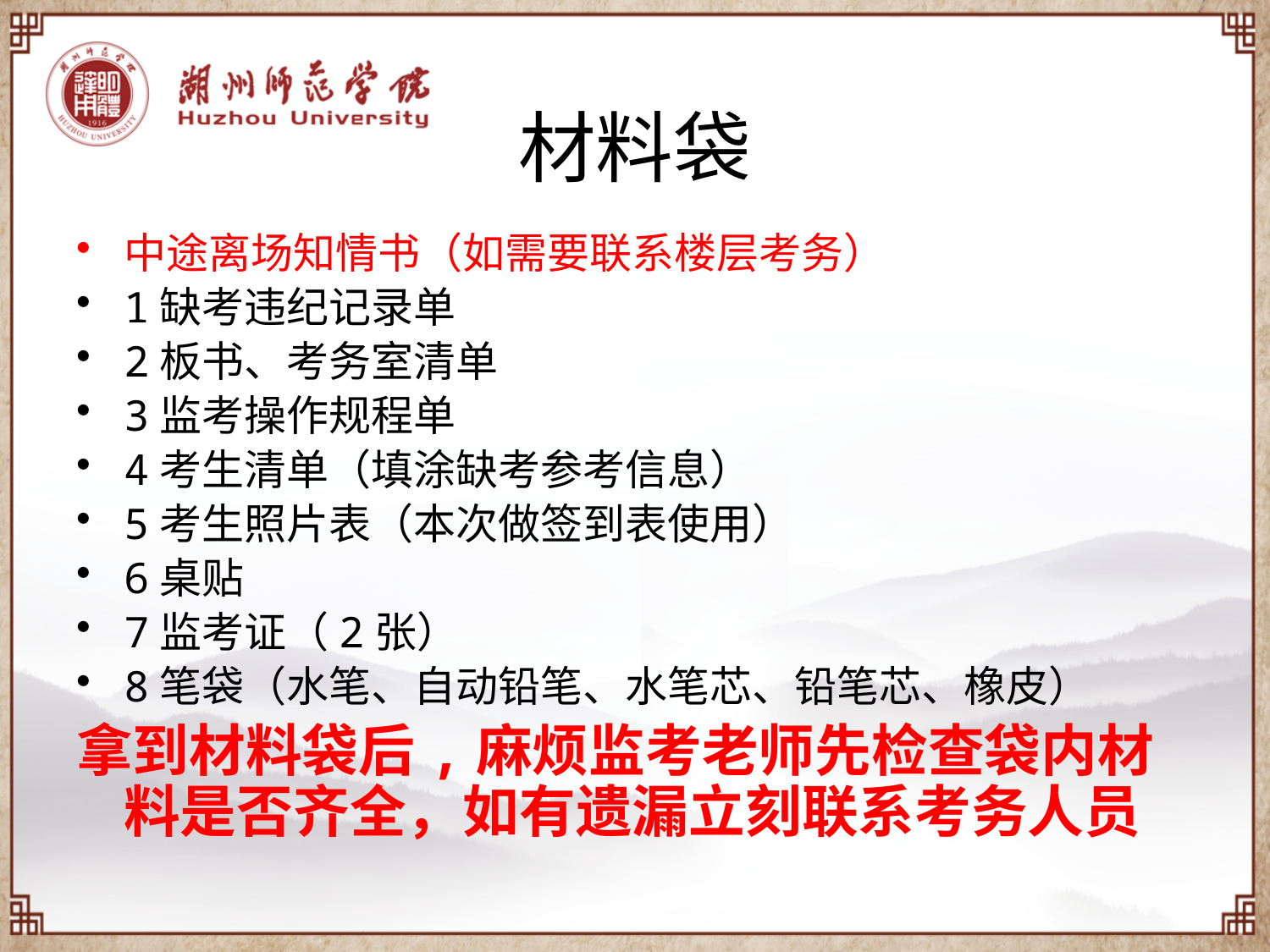

# 材料袋
中途离场知情书（如需要联系楼层考务）
1缺考违纪记录单
2板书、考务室清单
3监考操作规程单
4考生清单（填涂缺考参考信息）
5考生照片表（本次做签到表使用）
6桌贴
7监考证（2张）
8笔袋（水笔、自动铅笔、水笔芯、铅笔芯、橡皮）
拿到材料袋后,麻烦监考老师先检查袋内材料是否齐全，如有遗漏立刻联系考务人员